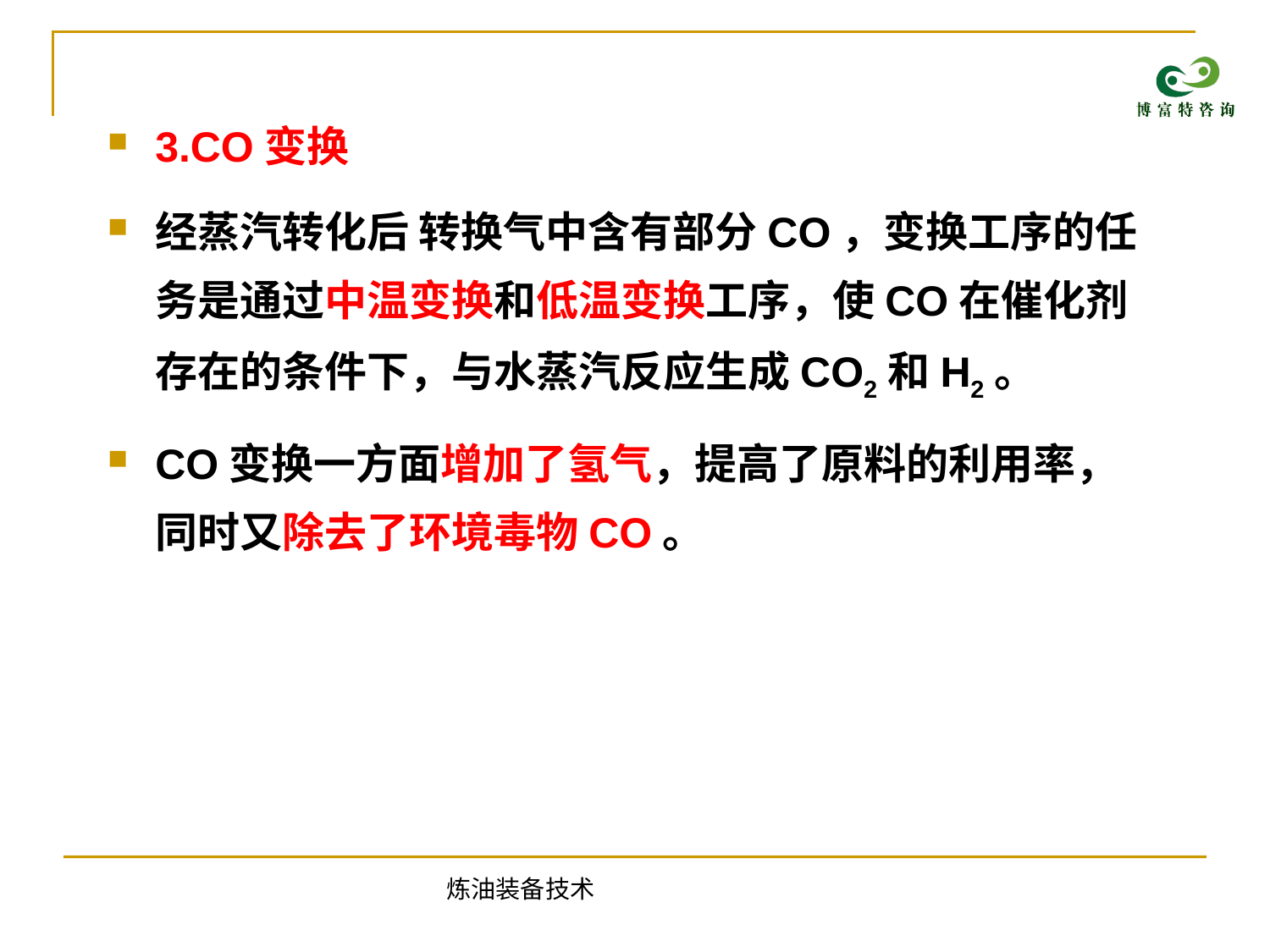

3.CO变换
经蒸汽转化后 转换气中含有部分CO，变换工序的任务是通过中温变换和低温变换工序，使CO在催化剂存在的条件下，与水蒸汽反应生成CO2和H2。
CO变换一方面增加了氢气，提高了原料的利用率，同时又除去了环境毒物CO。

22
炼油装备技术